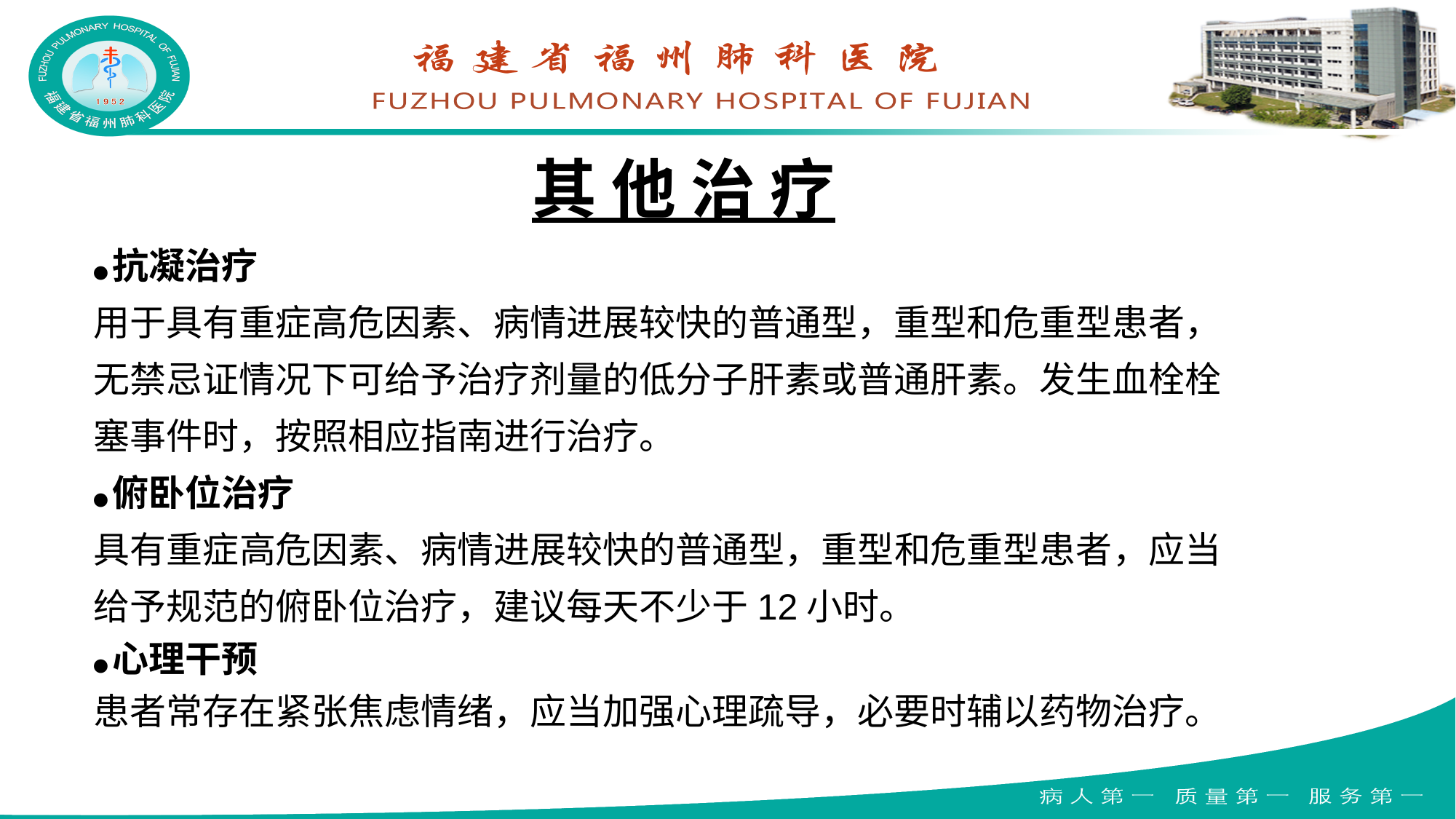

其 他 治 疗
●抗凝治疗
用于具有重症高危因素、病情进展较快的普通型，重型和危重型患者，无禁忌证情况下可给予治疗剂量的低分子肝素或普通肝素。发生血栓栓塞事件时，按照相应指南进行治疗。
●俯卧位治疗
具有重症高危因素、病情进展较快的普通型，重型和危重型患者，应当给予规范的俯卧位治疗，建议每天不少于12小时。
●心理干预
患者常存在紧张焦虑情绪，应当加强心理疏导，必要时辅以药物治疗。